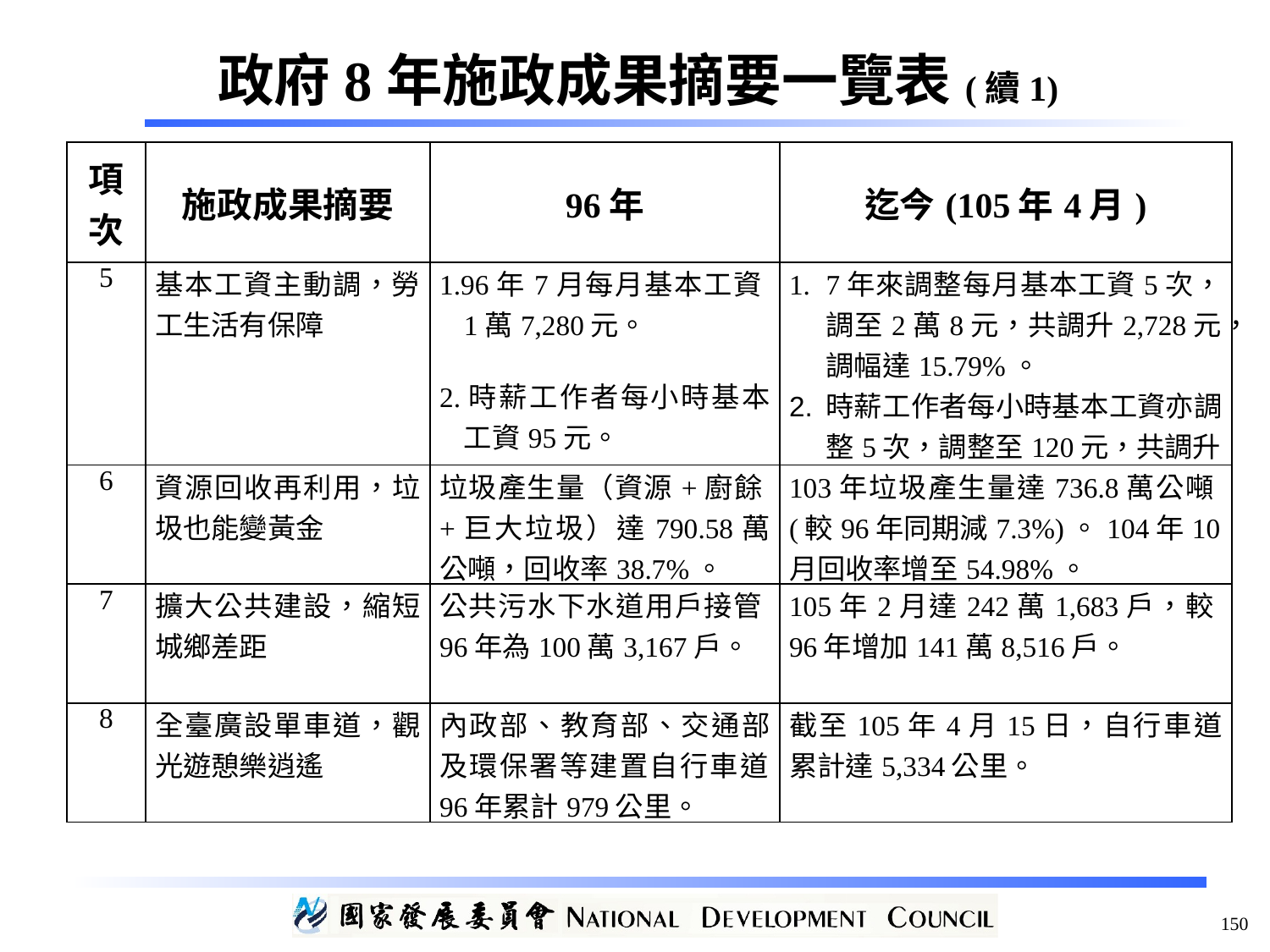

政府8年施政成果摘要一覽表(續1)

| 項次 | 施政成果摘要 | 96年 | 迄今(105年4月) |
| --- | --- | --- | --- |
| 5 | 基本工資主動調，勞工生活有保障 | 1.96年7月每月基本工資1萬7,280元。   2.時薪工作者每小時基本工資95元。 | 7年來調整每月基本工資5次，調至2萬8元，共調升2,728元，調幅達15.79%。 時薪工作者每小時基本工資亦調整5次，調整至120元，共調升25元，調幅達26.32%。 |
| 6 | 資源回收再利用，垃圾也能變黃金 | 垃圾產生量（資源+廚餘+巨大垃圾）達790.58萬公噸，回收率38.7%。 | 103年垃圾產生量達736.8萬公噸(較96年同期減7.3%)。104年10月回收率增至54.98%。 |
| 7 | 擴大公共建設，縮短城鄉差距 | 公共污水下水道用戶接管96年為100萬3,167戶。 | 105年2月達242萬1,683戶，較96年增加141萬8,516戶。 |
| 8 | 全臺廣設單車道，觀光遊憩樂逍遙 | 內政部、教育部、交通部及環保署等建置自行車道，96年累計979公里。 | 截至105年4月15日，自行車道累計達5,334公里。 |
150